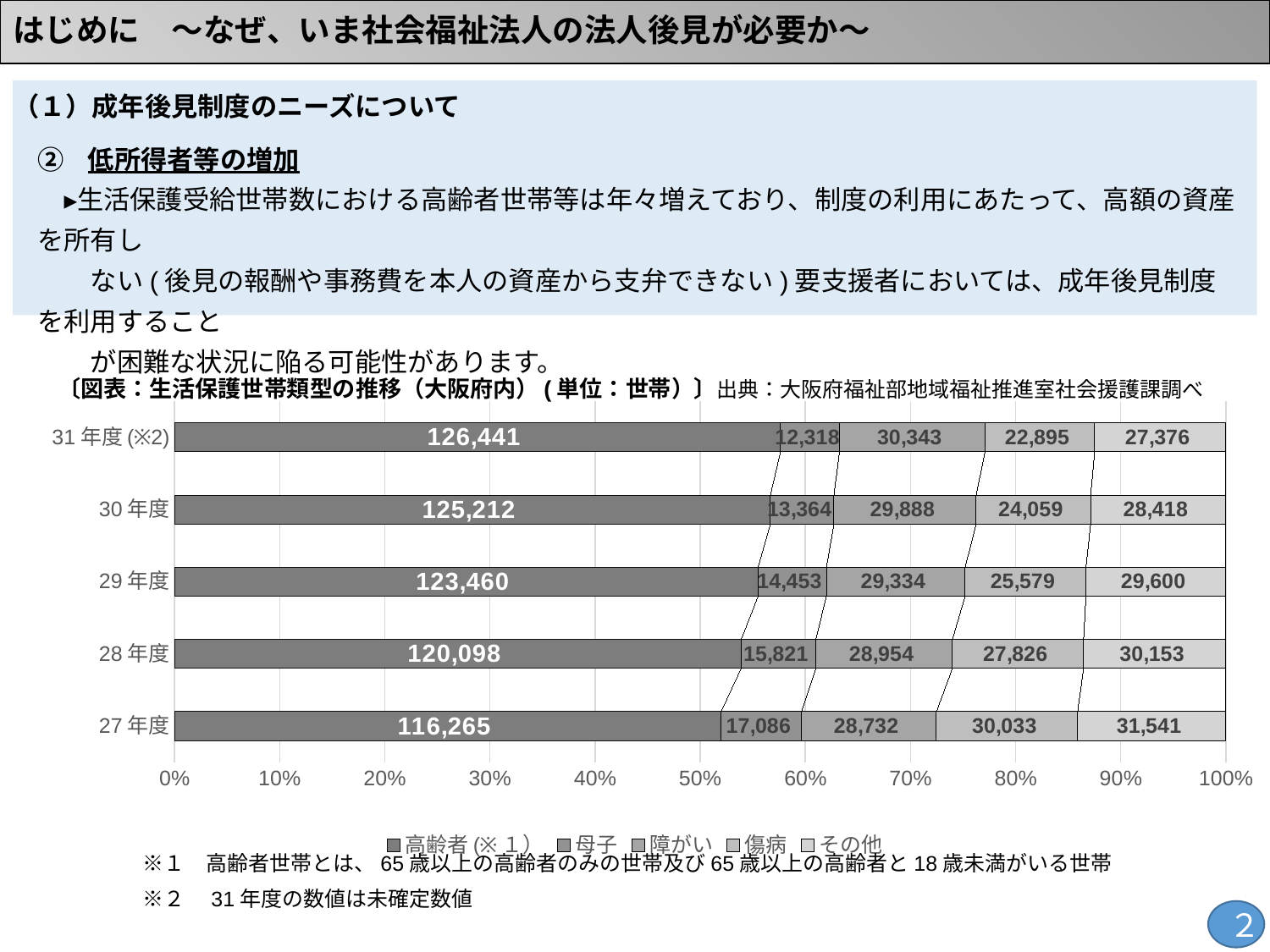

# はじめに　～なぜ、いま社会福祉法人の法人後見が必要か～
（１）成年後見制度のニーズについて

②   低所得者等の増加
　▸生活保護受給世帯数における高齢者世帯等は年々増えており、制度の利用にあたって、高額の資産を所有し
　　ない(後見の報酬や事務費を本人の資産から支弁できない)要支援者においては、成年後見制度を利用すること
　　が困難な状況に陥る可能性があります。

### Chart

| Category | 高齢者(※１） | 母子 | 障がい | 傷病 | その他 |
|---|---|---|---|---|---|
| 27年度 | 116265.0 | 17086.0 | 28732.0 | 30033.0 | 31541.0 |
| 28年度 | 120098.0 | 15821.0 | 28954.0 | 27826.0 | 30153.0 |
| 29年度 | 123460.0 | 14453.0 | 29334.0 | 25579.0 | 29600.0 |
| 30年度 | 125212.0 | 13364.0 | 29888.0 | 24059.0 | 28418.0 |
| 31年度(※2) | 126441.0 | 12318.0 | 30343.0 | 22895.0 | 27376.0 |
〔図表：生活保護世帯類型の推移（大阪府内）(単位：世帯）〕出典：大阪府福祉部地域福祉推進室社会援護課調べ

　　　　※１　高齢者世帯とは、65歳以上の高齢者のみの世帯及び65歳以上の高齢者と18歳未満がいる世帯
　　　　※２　31年度の数値は未確定数値
２